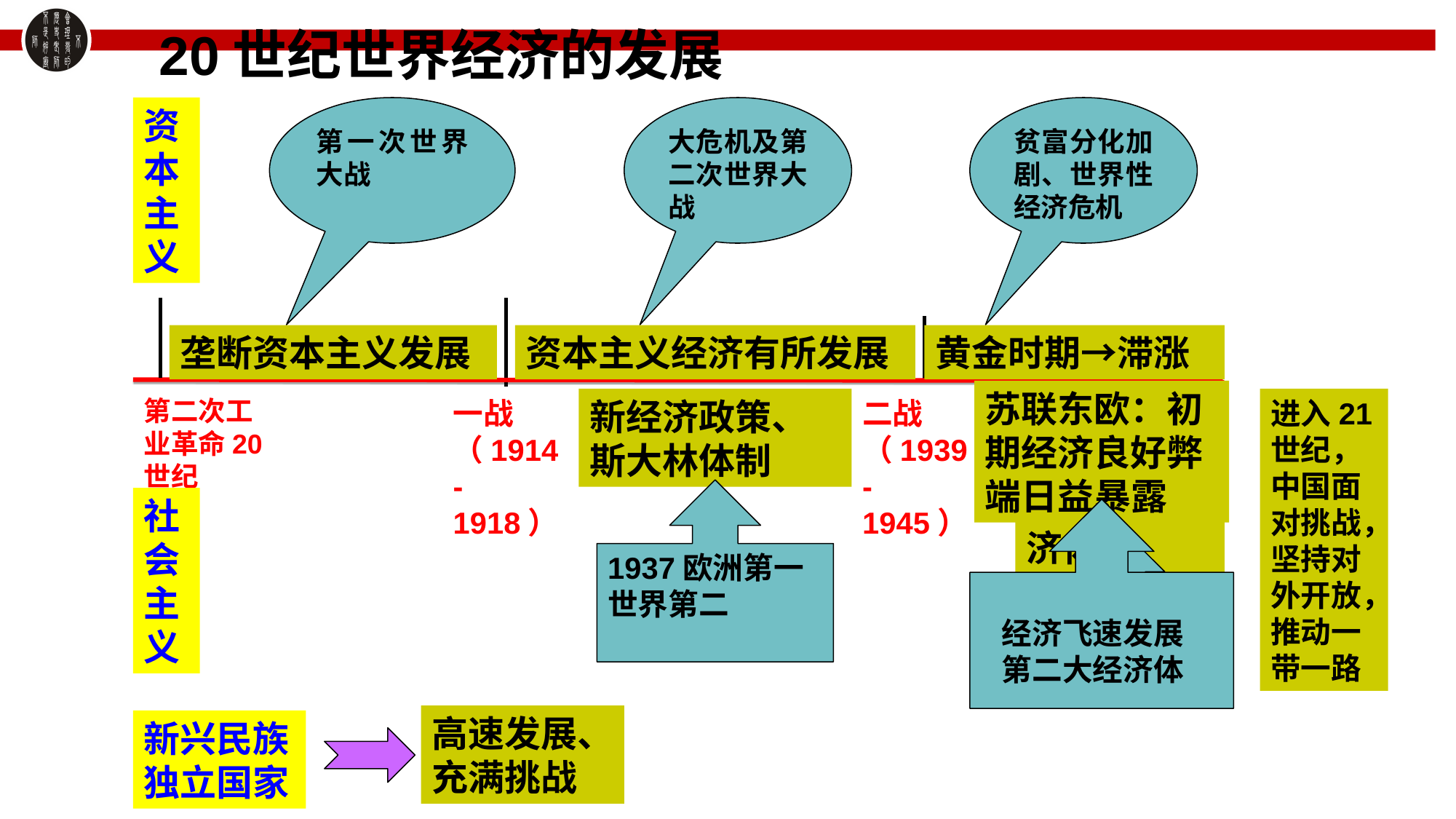

20世纪世界经济的发展
资本主义
第一次世界大战
大危机及第二次世界大战
贫富分化加剧、世界性经济危机

一战（1914-1918）
二战（1939-1945）
垄断资本主义发展
资本主义经济有所发展
黄金时期→滞涨
苏联东欧：初期经济良好弊端日益暴露
第二次工业革命20世纪
新经济政策、
斯大林体制
中国：建设探索→社会主义市场经济体制
进入21世纪，中国面对挑战，坚持对外开放，推动一带一路
1937欧洲第一世界第二
社会主义

  经济飞速发展
  第二大经济体

改革未突破

高速发展、
充满挑战
新兴民族独立国家